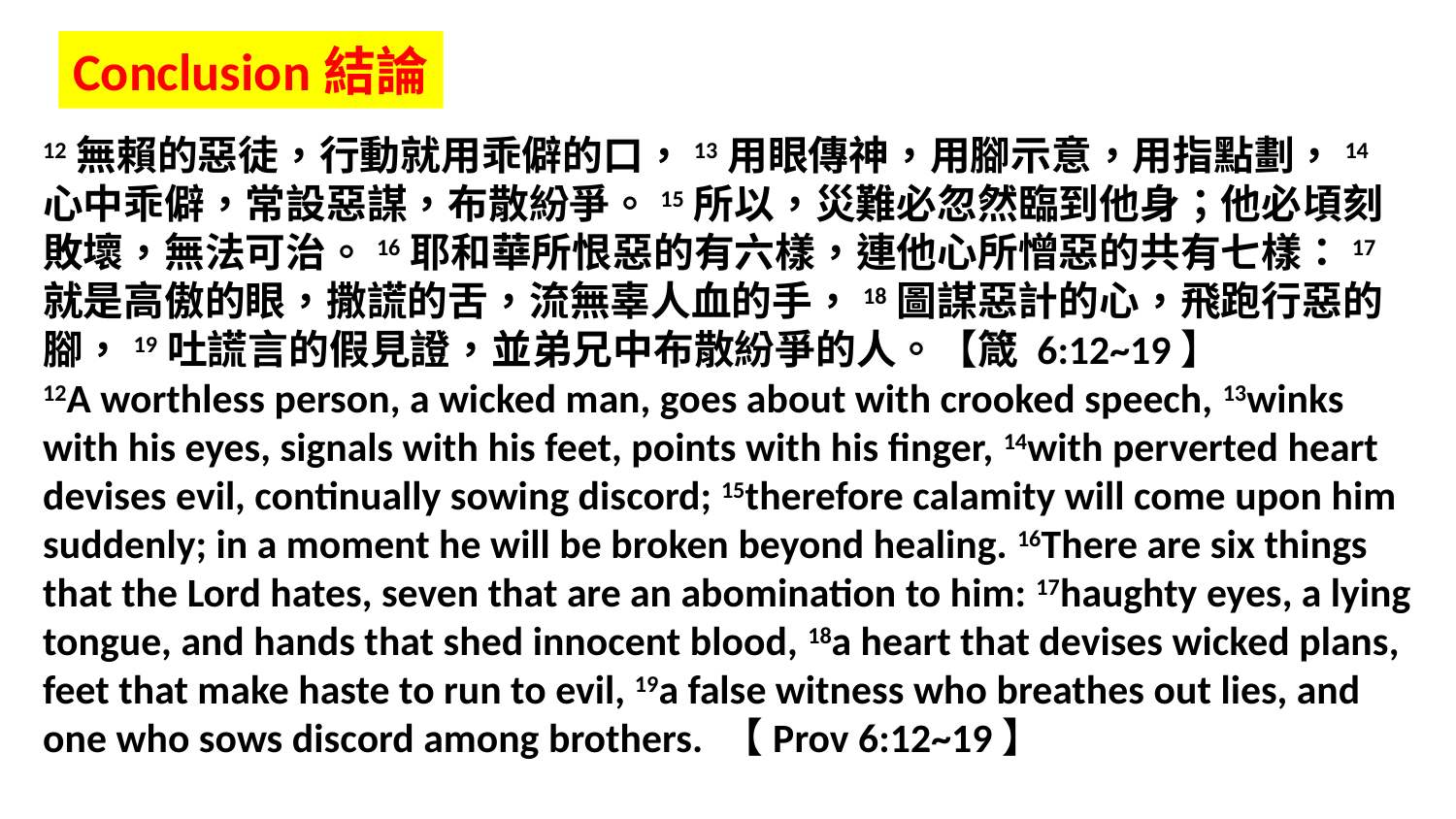

Conclusion結論
12無賴的惡徒，行動就用乖僻的口，13用眼傳神，用腳示意，用指點劃，14心中乖僻，常設惡謀，布散紛爭。15所以，災難必忽然臨到他身；他必頃刻敗壞，無法可治。16耶和華所恨惡的有六樣，連他心所憎惡的共有七樣：17就是高傲的眼，撒謊的舌，流無辜人血的手，18圖謀惡計的心，飛跑行惡的腳，19吐謊言的假見證，並弟兄中布散紛爭的人。【箴 6:12~19】
12A worthless person, a wicked man, goes about with crooked speech, 13winks with his eyes, signals with his feet, points with his finger, 14with perverted heart devises evil, continually sowing discord; 15therefore calamity will come upon him suddenly; in a moment he will be broken beyond healing. 16There are six things that the Lord hates, seven that are an abomination to him: 17haughty eyes, a lying tongue, and hands that shed innocent blood, 18a heart that devises wicked plans, feet that make haste to run to evil, 19a false witness who breathes out lies, and one who sows discord among brothers. 【Prov 6:12~19】